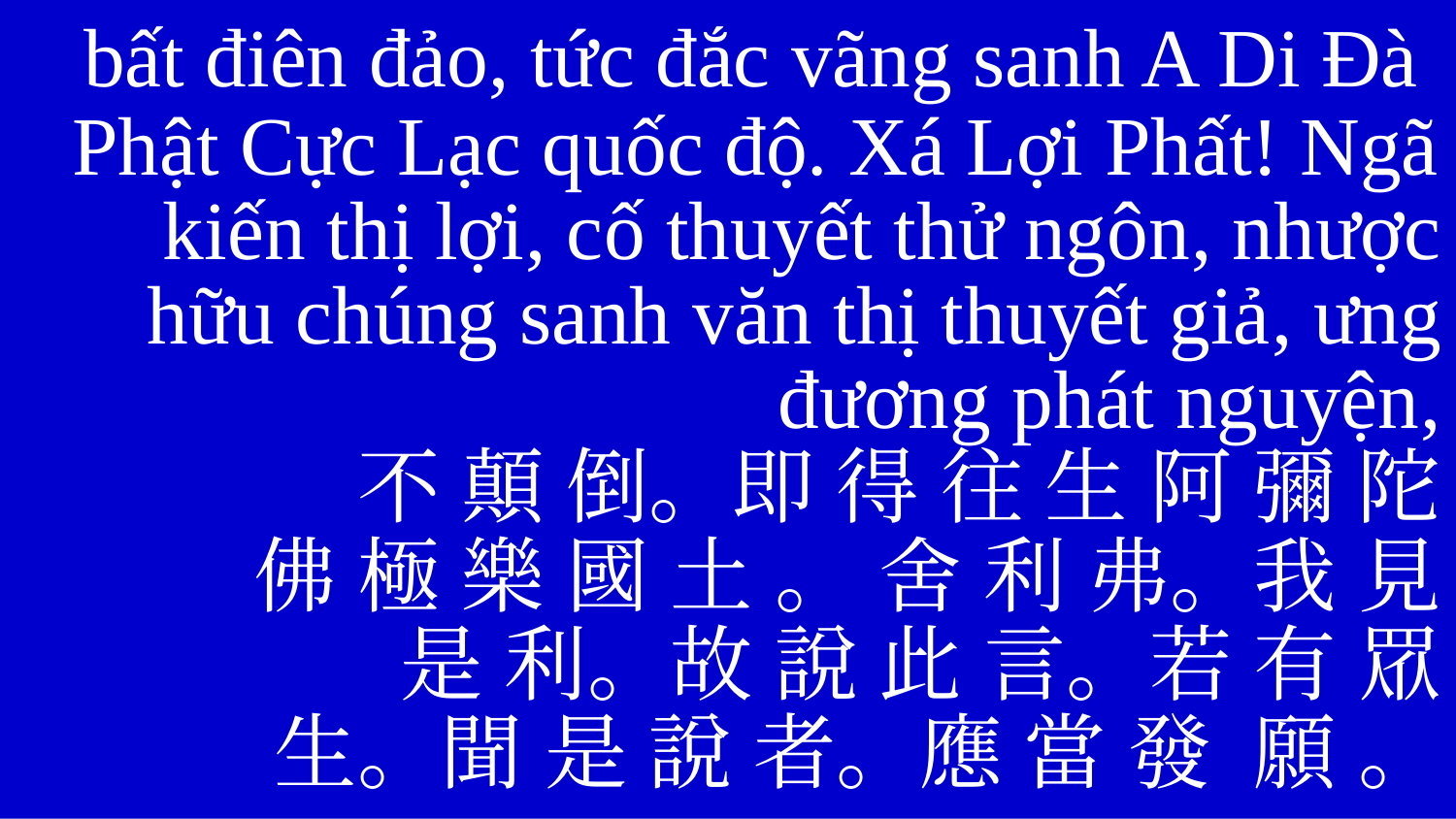

bất điên đảo, tức đắc vãng sanh A Di Đà
Phật Cực Lạc quốc độ. Xá Lợi Phất! Ngã kiến thị lợi, cố thuyết thử ngôn, nhược hữu chúng sanh văn thị thuyết giả, ưng đương phát nguyện,
不 顛 倒。即 得 往 生 阿 彌 陀
佛 極 樂 國 土 。 舍 利 弗。我 見
是 利。故 說 此 言。若 有 眾
生。聞 是 說 者。應 當 發  願 。